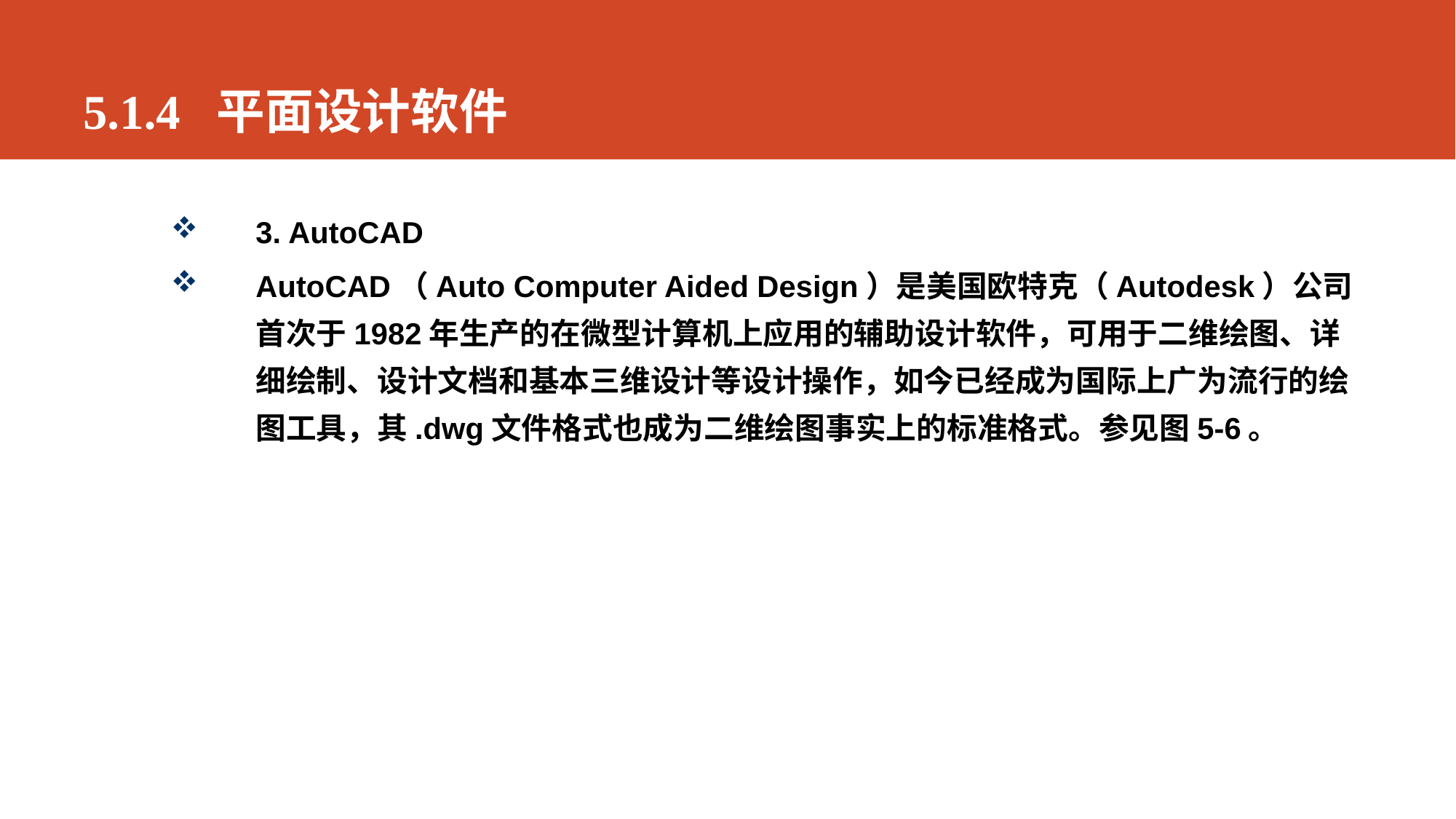

# 5.1.4  平面设计软件
3. AutoCAD
AutoCAD（Auto Computer Aided Design）是美国欧特克（Autodesk）公司首次于1982年生产的在微型计算机上应用的辅助设计软件，可用于二维绘图、详细绘制、设计文档和基本三维设计等设计操作，如今已经成为国际上广为流行的绘图工具，其.dwg文件格式也成为二维绘图事实上的标准格式。参见图5-6。